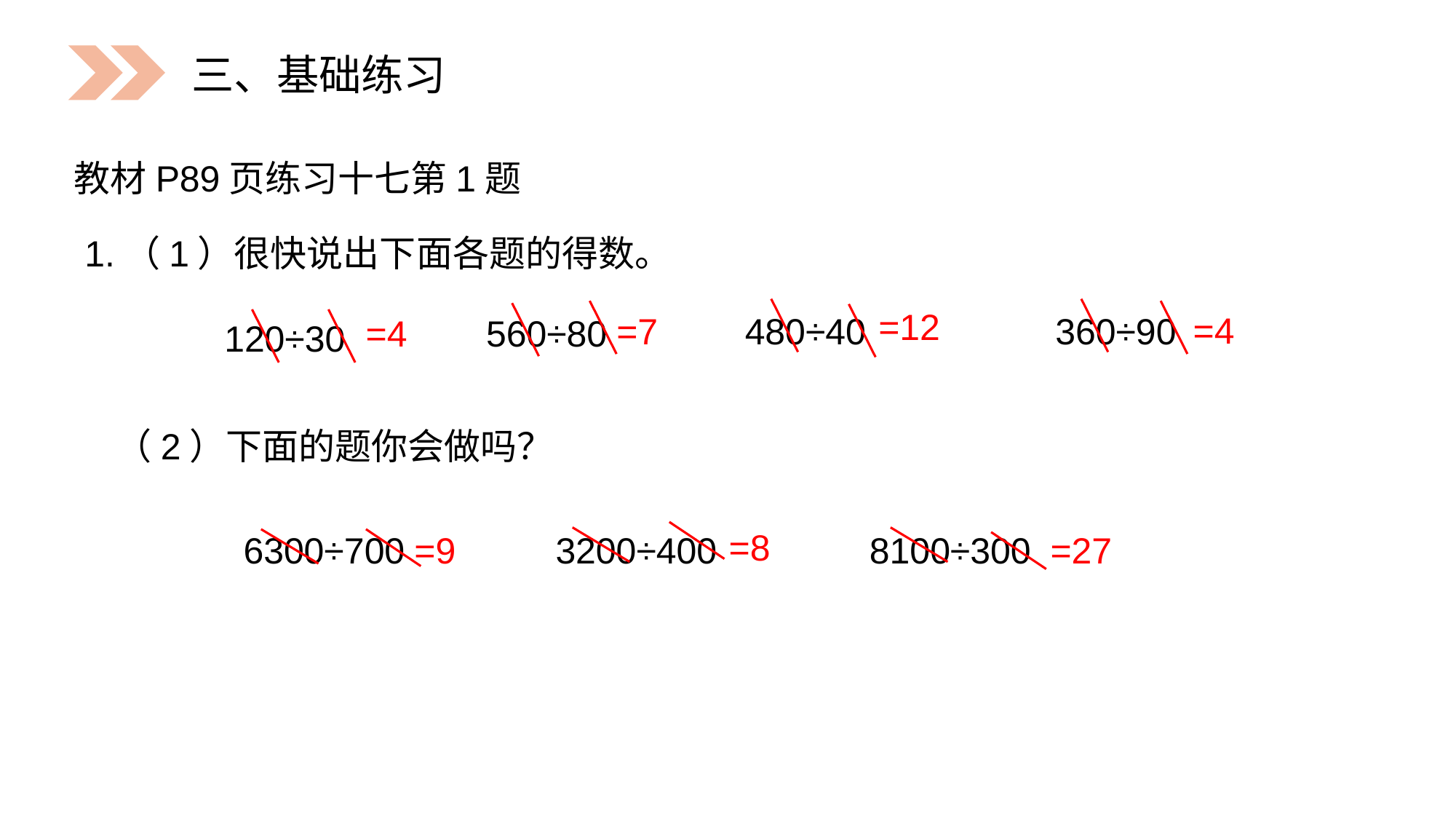

三、基础练习
教材P89页练习十七第1题
1.（1）很快说出下面各题的得数。
=12
=4
=7
480÷40
360÷90
=4
560÷80
120÷30
（2）下面的题你会做吗？
=8
6300÷700
=9
3200÷400
=27
8100÷300